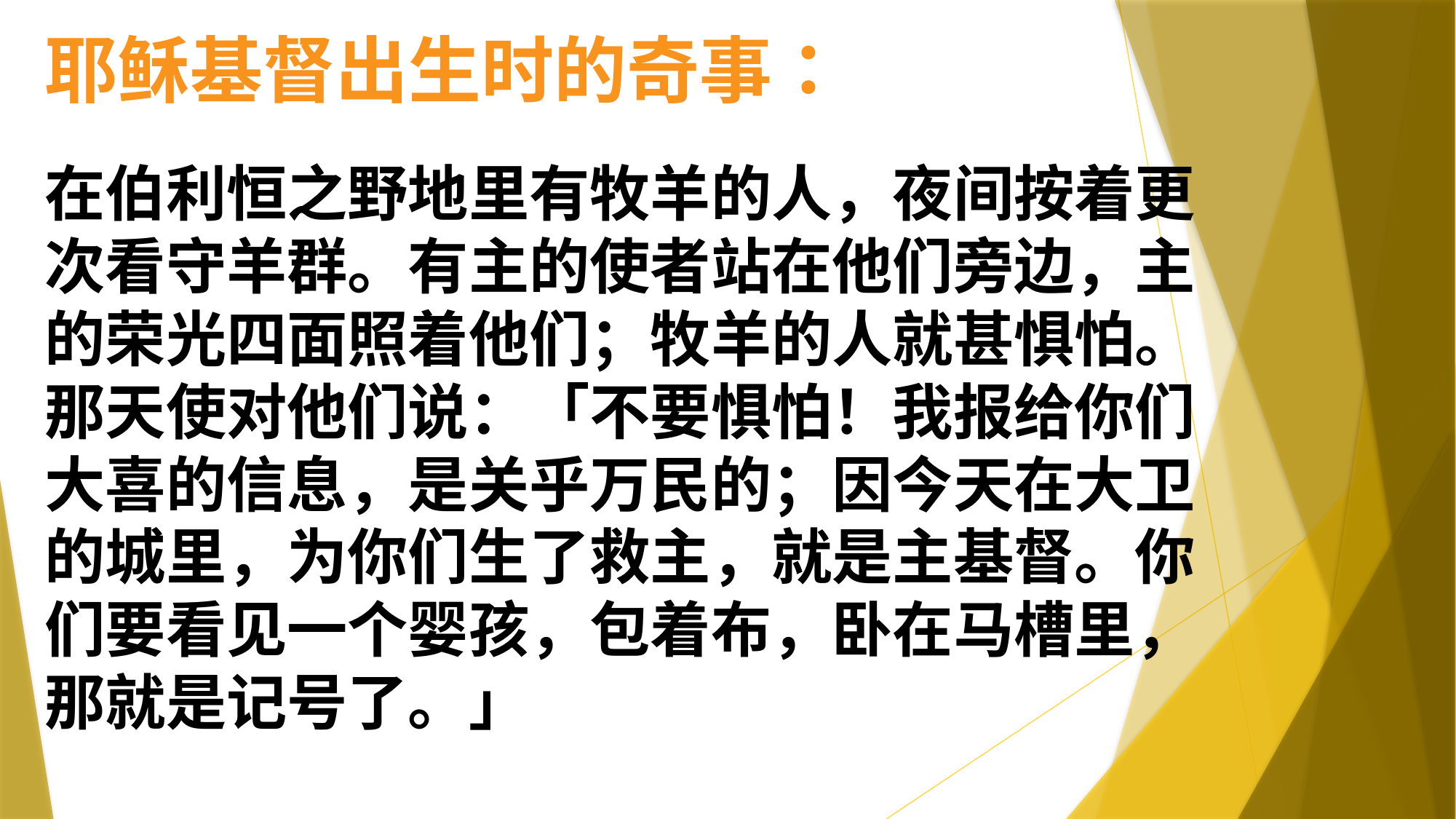

# 耶稣基督出生时的奇事：
在伯利恒之野地里有牧羊的人，夜间按着更次看守羊群。有主的使者站在他们旁边，主的荣光四面照着他们；牧羊的人就甚惧怕。那天使对他们说：「不要惧怕！我报给你们大喜的信息，是关乎万民的；因今天在大卫的城里，为你们生了救主，就是主基督。你们要看见一个婴孩，包着布，卧在马槽里，那就是记号了。」